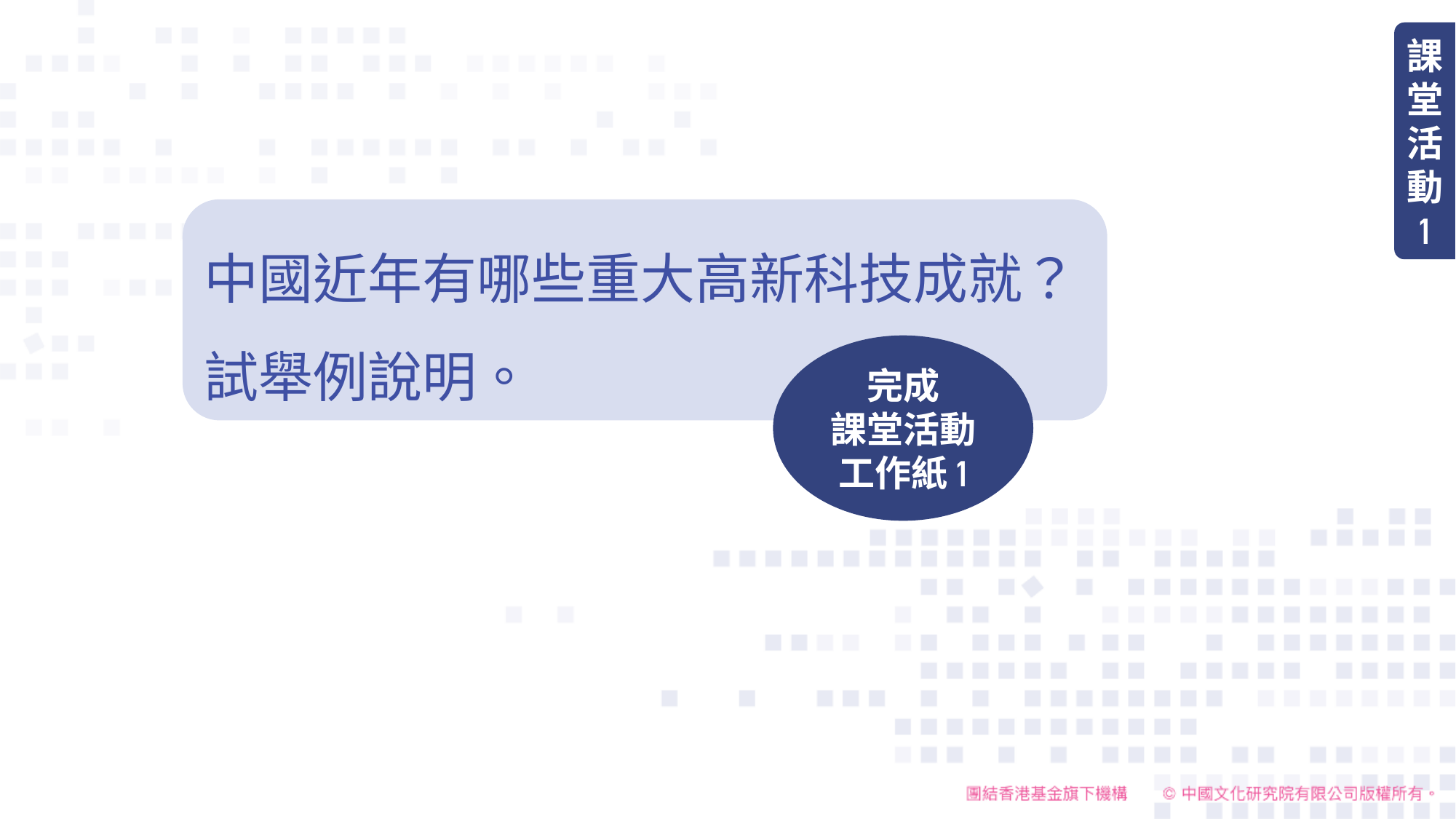

課堂活動
1

中國近年有哪些重大高新科技成就？
試舉例說明。
完成
課堂活動工作紙1